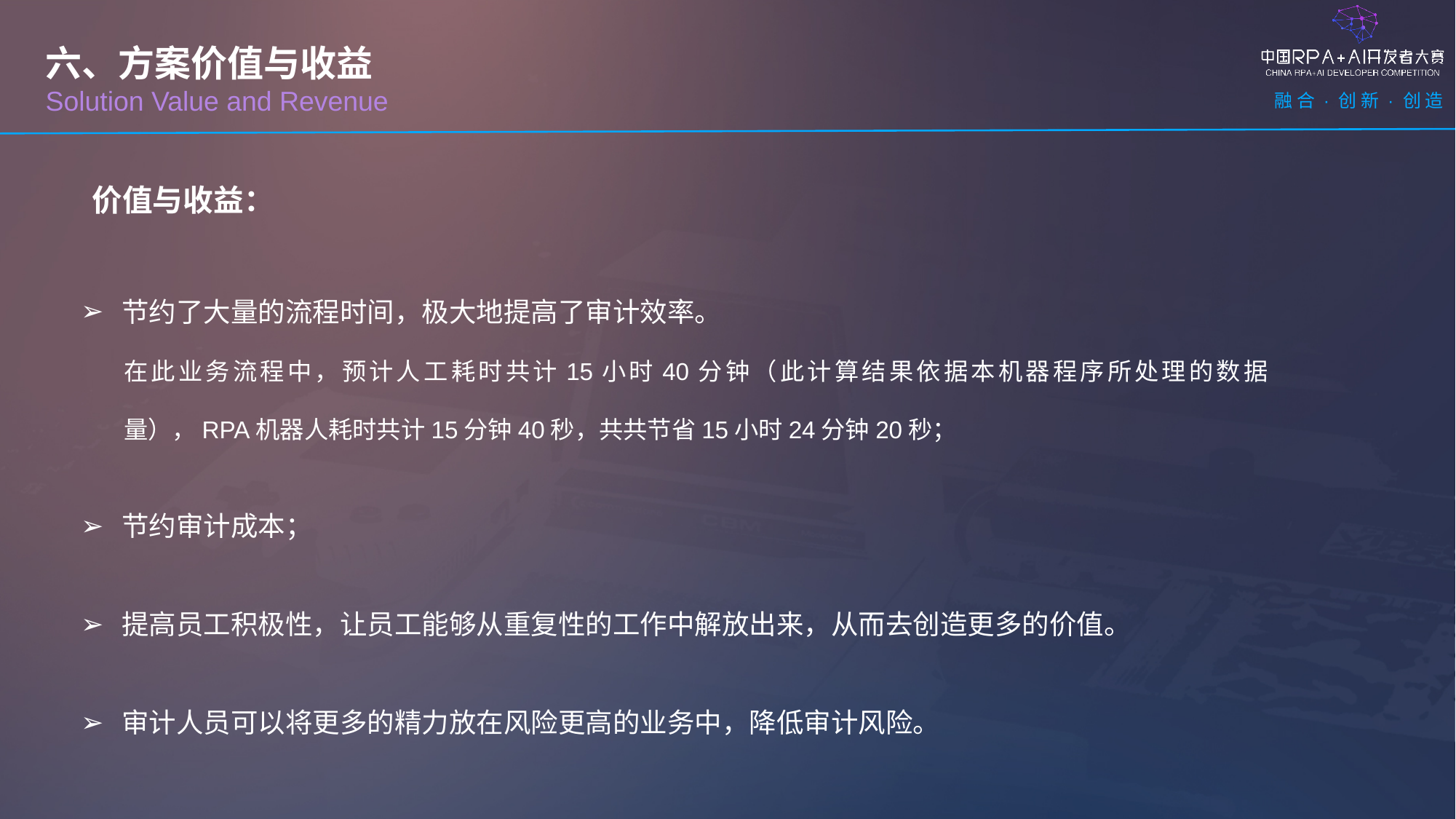

六、方案价值与收益
Solution Value and Revenue
价值与收益：
节约了大量的流程时间，极大地提高了审计效率。
在此业务流程中，预计人工耗时共计15小时40分钟（此计算结果依据本机器程序所处理的数据量），RPA机器人耗时共计15分钟40秒，共共节省15小时24分钟20秒；
节约审计成本；
提高员工积极性，让员工能够从重复性的工作中解放出来，从而去创造更多的价值。
审计人员可以将更多的精力放在风险更高的业务中，降低审计风险。